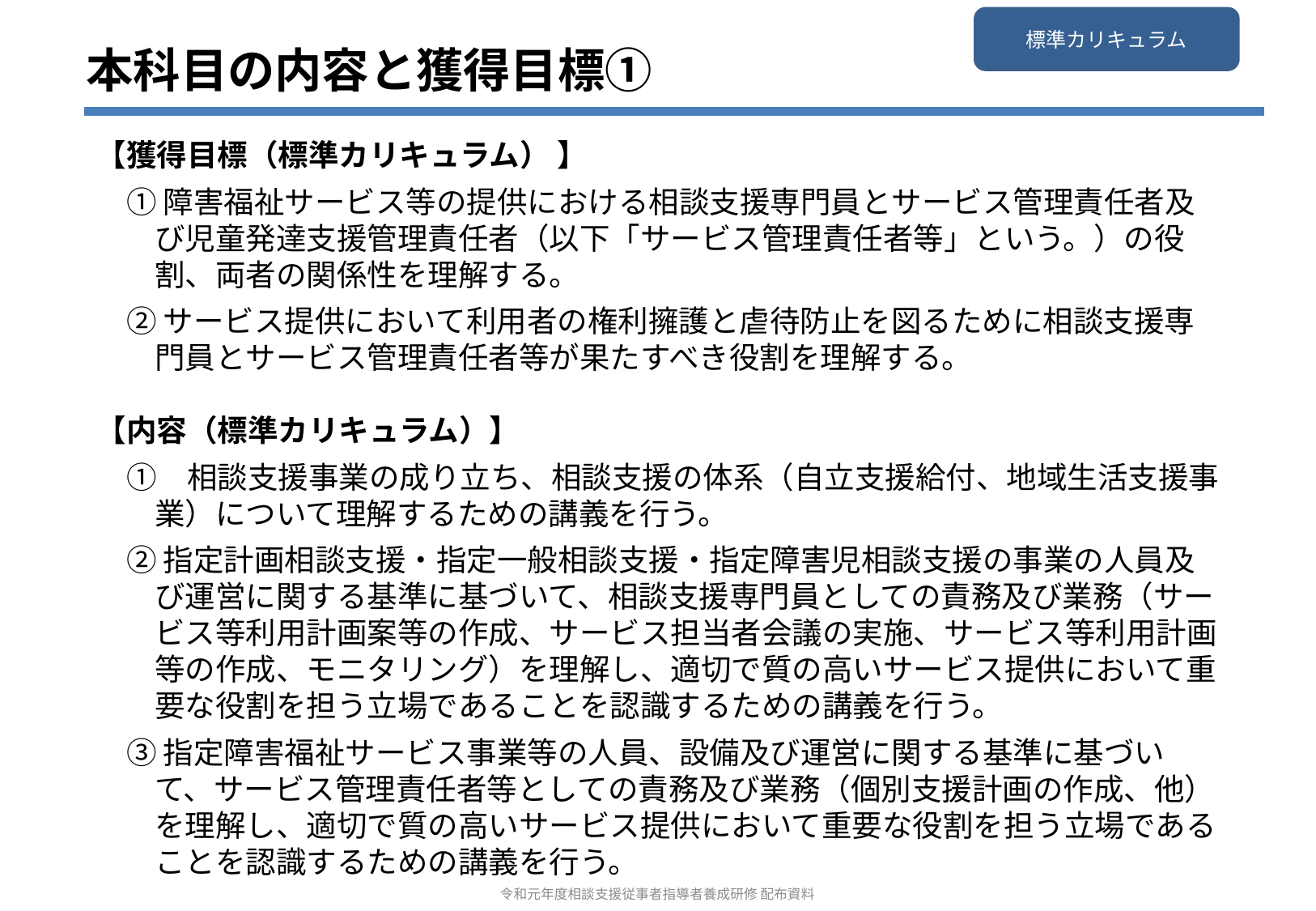

標準カリキュラム
本科目の内容と獲得目標①
【獲得目標（標準カリキュラム） 】

　① 障害福祉サービス等の提供における相談支援専門員とサービス管理責任者及び児童発達支援管理責任者（以下「サービス管理責任者等」という。）の役割、両者の関係性を理解する。

　② サービス提供において利用者の権利擁護と虐待防止を図るために相談支援専門員とサービス管理責任者等が果たすべき役割を理解する。

【内容（標準カリキュラム）】

　①　相談支援事業の成り立ち、相談支援の体系（自立支援給付、地域生活支援事業）について理解するための講義を行う。

　② 指定計画相談支援・指定一般相談支援・指定障害児相談支援の事業の人員及び運営に関する基準に基づいて、相談支援専門員としての責務及び業務（サービス等利用計画案等の作成、サービス担当者会議の実施、サービス等利用計画等の作成、モニタリング）を理解し、適切で質の高いサービス提供において重要な役割を担う立場であることを認識するための講義を行う。

　③ 指定障害福祉サービス事業等の人員、設備及び運営に関する基準に基づいて、サービス管理責任者等としての責務及び業務（個別支援計画の作成、他）を理解し、適切で質の高いサービス提供において重要な役割を担う立場であることを認識するための講義を行う。
令和元年度相談支援従事者指導者養成研修 配布資料